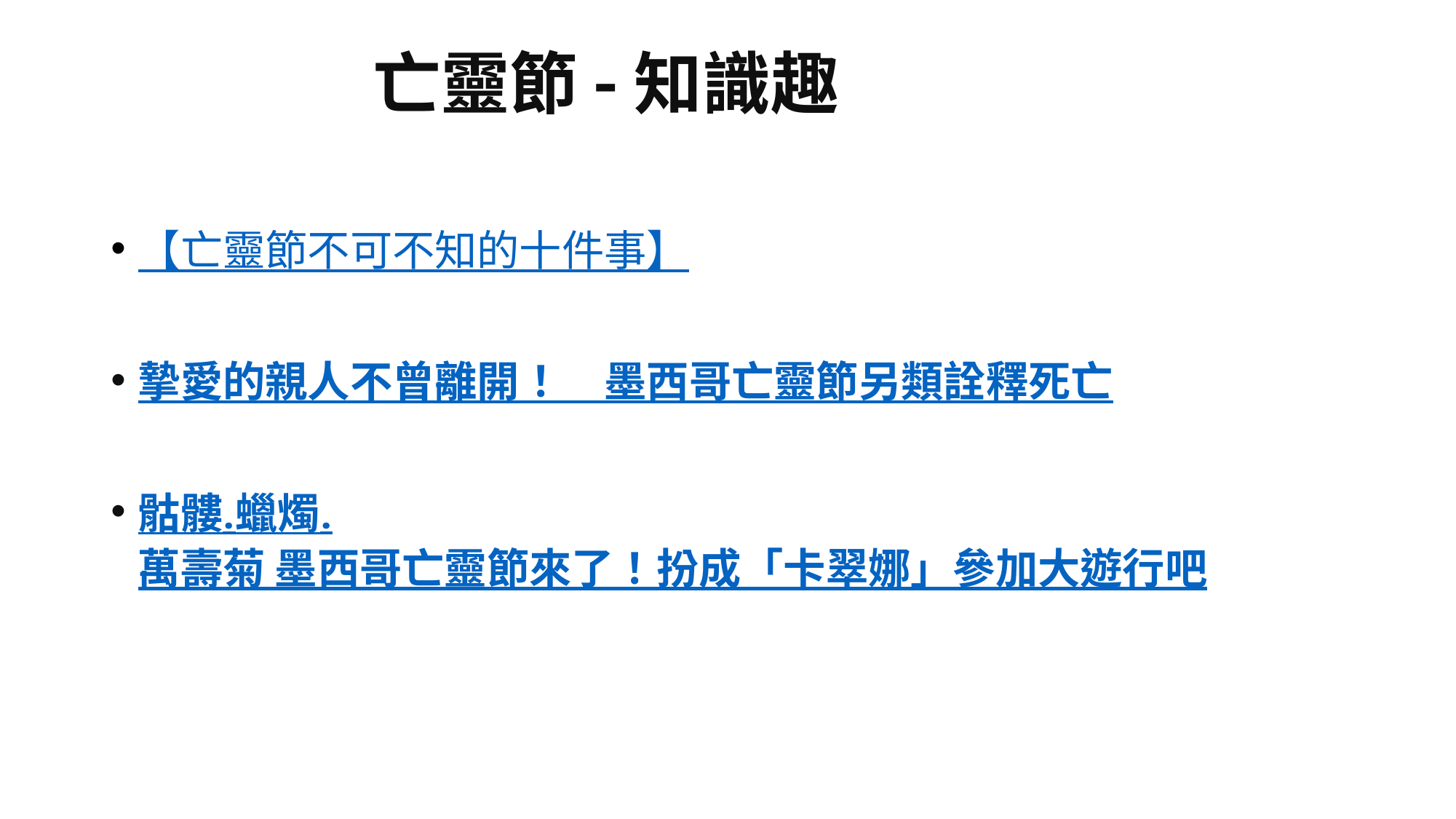

# 亡靈節-知識趣
【亡靈節不可不知的十件事】

摯愛的親人不曾離開！　墨西哥亡靈節另類詮釋死亡

骷髏.蠟燭.萬壽菊 墨西哥亡靈節來了！扮成「卡翠娜」參加大遊行吧